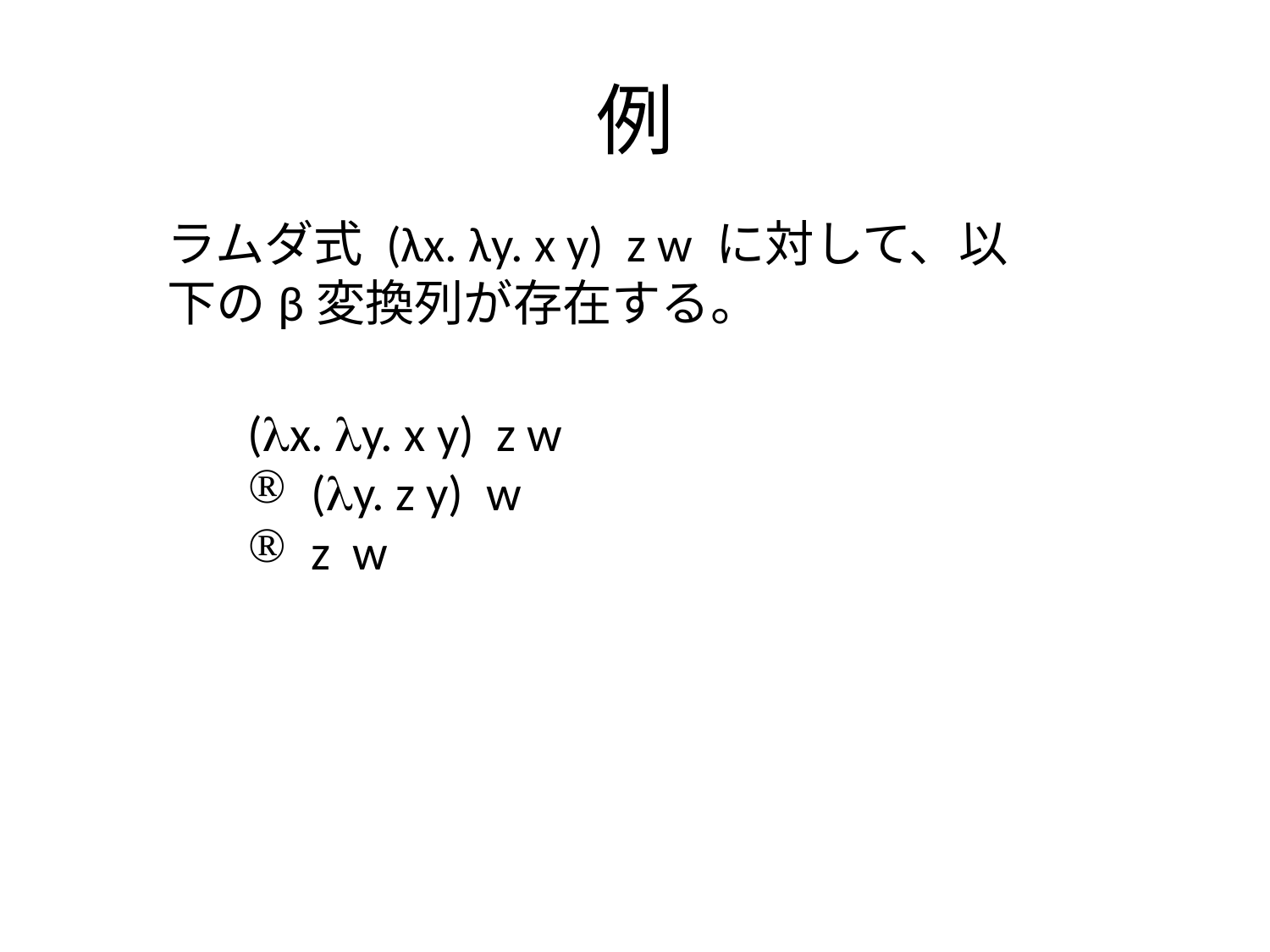

例
ラムダ式 (λx. λy. x y)  z w に対して、以下のβ変換列が存在する。
(λx. λy. x y)  z w
(λy. z y)  w
z  w